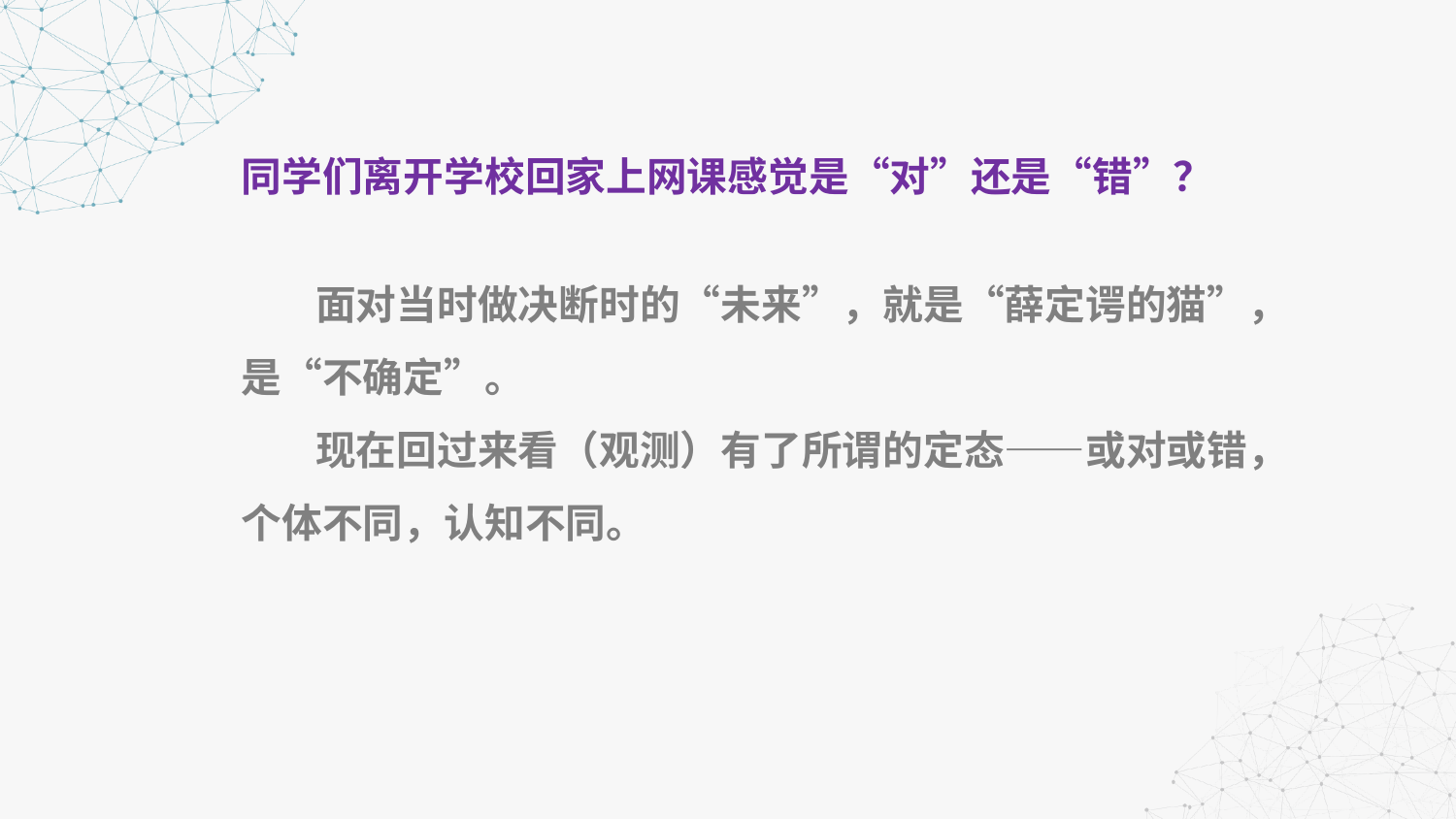

同学们离开学校回家上网课感觉是“对”还是“错”？

       面对当时做决断时的“未来”，就是“薛定谔的猫”，是“不确定”。
       现在回过来看（观测）有了所谓的定态——或对或错，个体不同，认知不同。